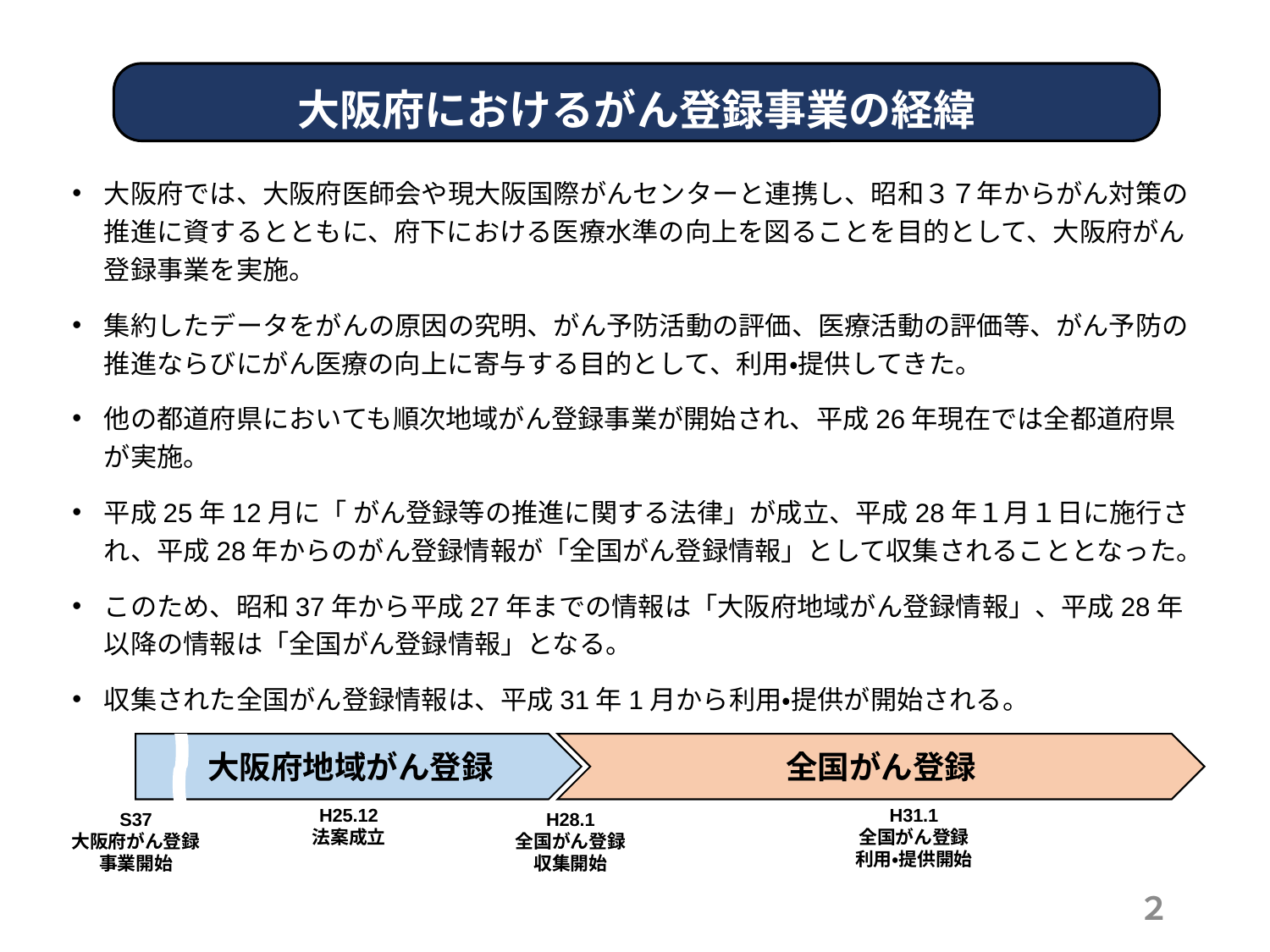

大阪府におけるがん登録事業の経緯
大阪府では、大阪府医師会や現大阪国際がんセンターと連携し、昭和３７年からがん対策の推進に資するとともに、府下における医療水準の向上を図ることを目的として、大阪府がん登録事業を実施。
集約したデータをがんの原因の究明、がん予防活動の評価、医療活動の評価等、がん予防の推進ならびにがん医療の向上に寄与する目的として、利用・提供してきた。
他の都道府県においても順次地域がん登録事業が開始され、平成26年現在では全都道府県が実施。
平成25年12月に「 がん登録等の推進に関する法律」が成立、平成28年１月１日に施行され、平成28年からのがん登録情報が「全国がん登録情報」として収集されることとなった。
このため、昭和37年から平成27年までの情報は「大阪府地域がん登録情報」、平成28年以降の情報は「全国がん登録情報」となる。
収集された全国がん登録情報は、平成31年1月から利用・提供が開始される。
大阪府地域がん登録
全国がん登録

H25.12
法案成立
H31.1
全国がん登録
利用・提供開始
S37
大阪府がん登録
事業開始
H28.1
全国がん登録
収集開始
２